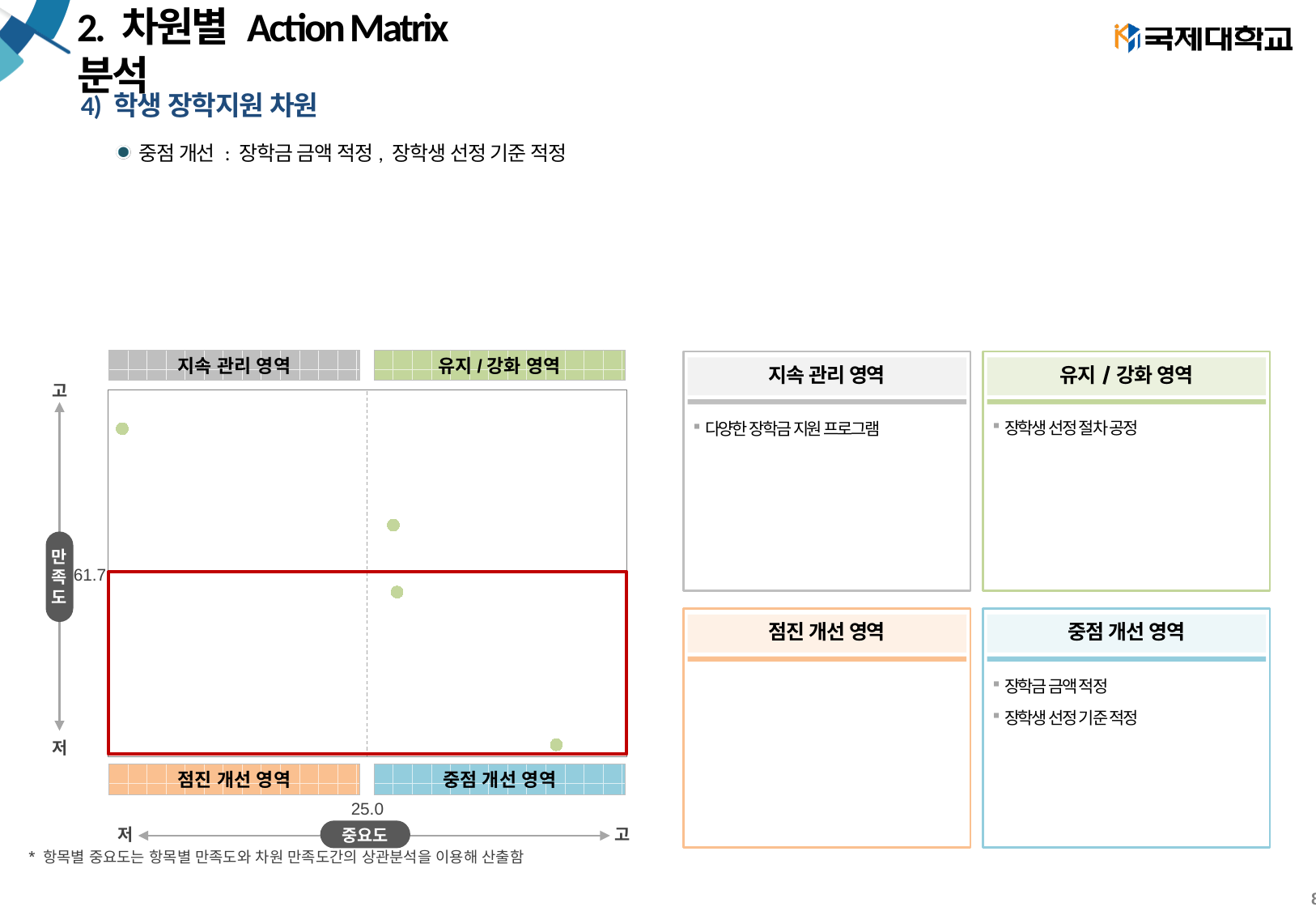

# 2. 차원별 Action Matrix 분석
4) 학생 장학지원 차원
중점 개선 : 장학금 금액 적정, 장학생 선정 기준 적정

### Chart

| Category | Y축 |
|---|---|
지속 관리 영역
유지/강화 영역

지속 관리 영역

유지/강화 영역

고
만
족
도
저
장학생 선정 절차 공정
다양한 장학금 지원 프로그램

61.7

점진 개선 영역

중점 개선 영역

장학금 금액 적정
장학생 선정 기준 적정
점진 개선 영역
중점 개선 영역
25.0
중요도
저
고
* 항목별 중요도는 항목별 만족도와 차원 만족도간의 상관분석을 이용해 산출함